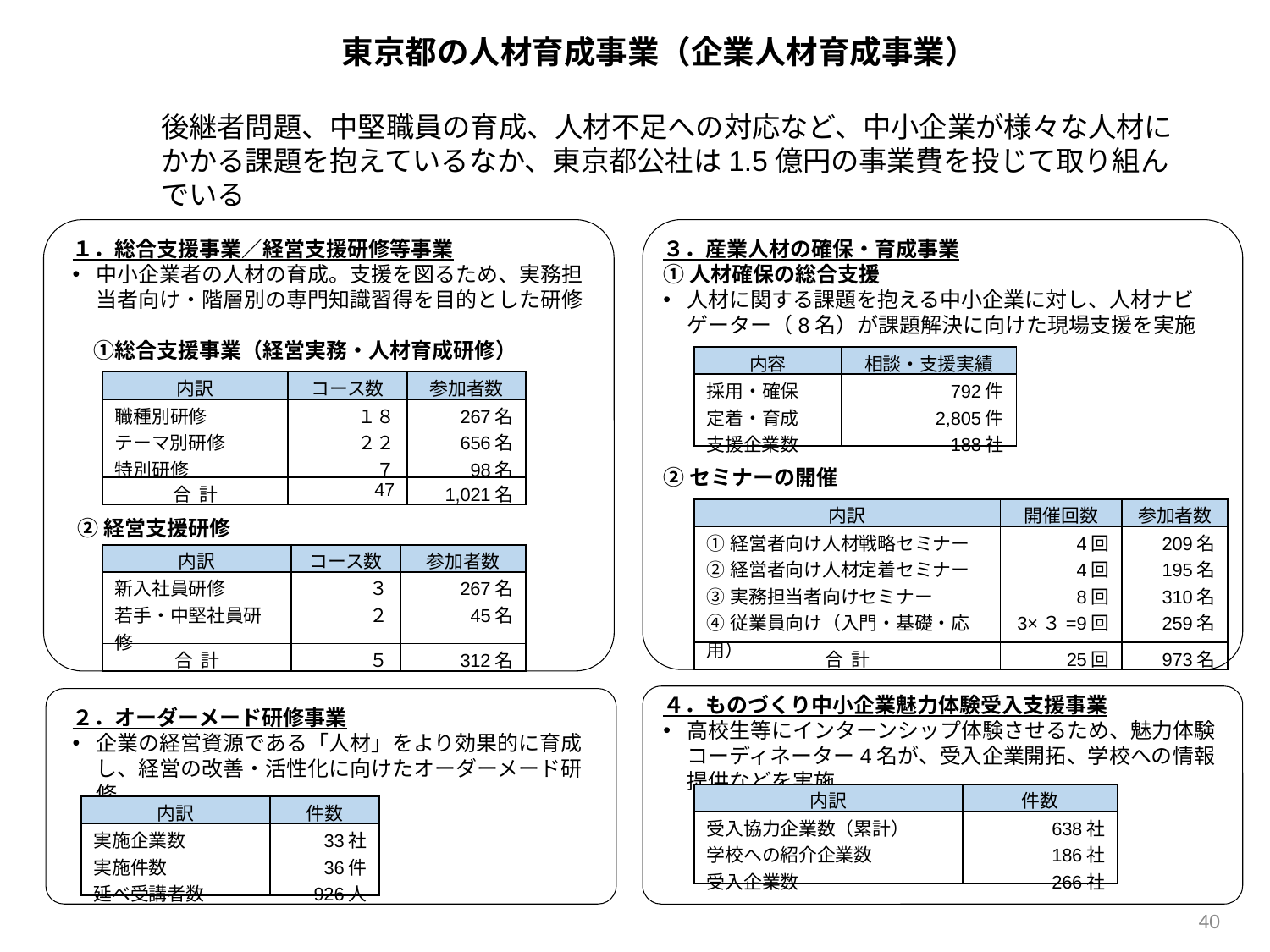

東京都の人材育成事業（企業人材育成事業）
後継者問題、中堅職員の育成、人材不足への対応など、中小企業が様々な人材にかかる課題を抱えているなか、東京都公社は1.5億円の事業費を投じて取り組んでいる

１．総合支援事業／経営支援研修等事業
中小企業者の人材の育成。支援を図るため、実務担当者向け・階層別の専門知識習得を目的とした研修

　①総合支援事業（経営実務・人材育成研修）

 ②経営支援研修

２．オーダーメード研修事業
企業の経営資源である「人材」をより効果的に育成し、経営の改善・活性化に向けたオーダーメード研修
３．産業人材の確保・育成事業
①人材確保の総合支援
人材に関する課題を抱える中小企業に対し、人材ナビゲーター（8名）が課題解決に向けた現場支援を実施

②セミナーの開催

４．ものづくり中小企業魅力体験受入支援事業
高校生等にインターンシップ体験させるため、魅力体験コーディネーター4名が、受入企業開拓、学校への情報提供などを実施
| 内容 | 相談・支援実績 |
| --- | --- |
| 採用・確保 定着・育成 支援企業数 | 792件 2,805件 188社 |
| 内訳 | コース数 | 参加者数 |
| --- | --- | --- |
| 職種別研修 テーマ別研修 特別研修 | １８ ２２ ７ | 267名 656名 98名 |
| 合 計 | 47 | 1,021名 |
| 内訳 | 開催回数 | 参加者数 |
| --- | --- | --- |
| ①経営者向け人材戦略セミナー ②経営者向け人材定着セミナー ③実務担当者向けセミナー ④従業員向け（入門・基礎・応用） | 4回 4回 8回 3×３=9回 | 209名 195名 310名 259名 |
| 合 計 | 25回 | 973名 |
| 内訳 | コース数 | 参加者数 |
| --- | --- | --- |
| 新入社員研修 若手・中堅社員研修 | ３ ２ | 267名 45名 |
| 合 計 | ５ | 312名 |

| 内訳 | 件数 |
| --- | --- |
| 受入協力企業数（累計） 学校への紹介企業数 受入企業数 | 638社 186社 266社 |
| 内訳 | 件数 |
| --- | --- |
| 実施企業数 実施件数 延べ受講者数 | 33社 36件 926人 |
40